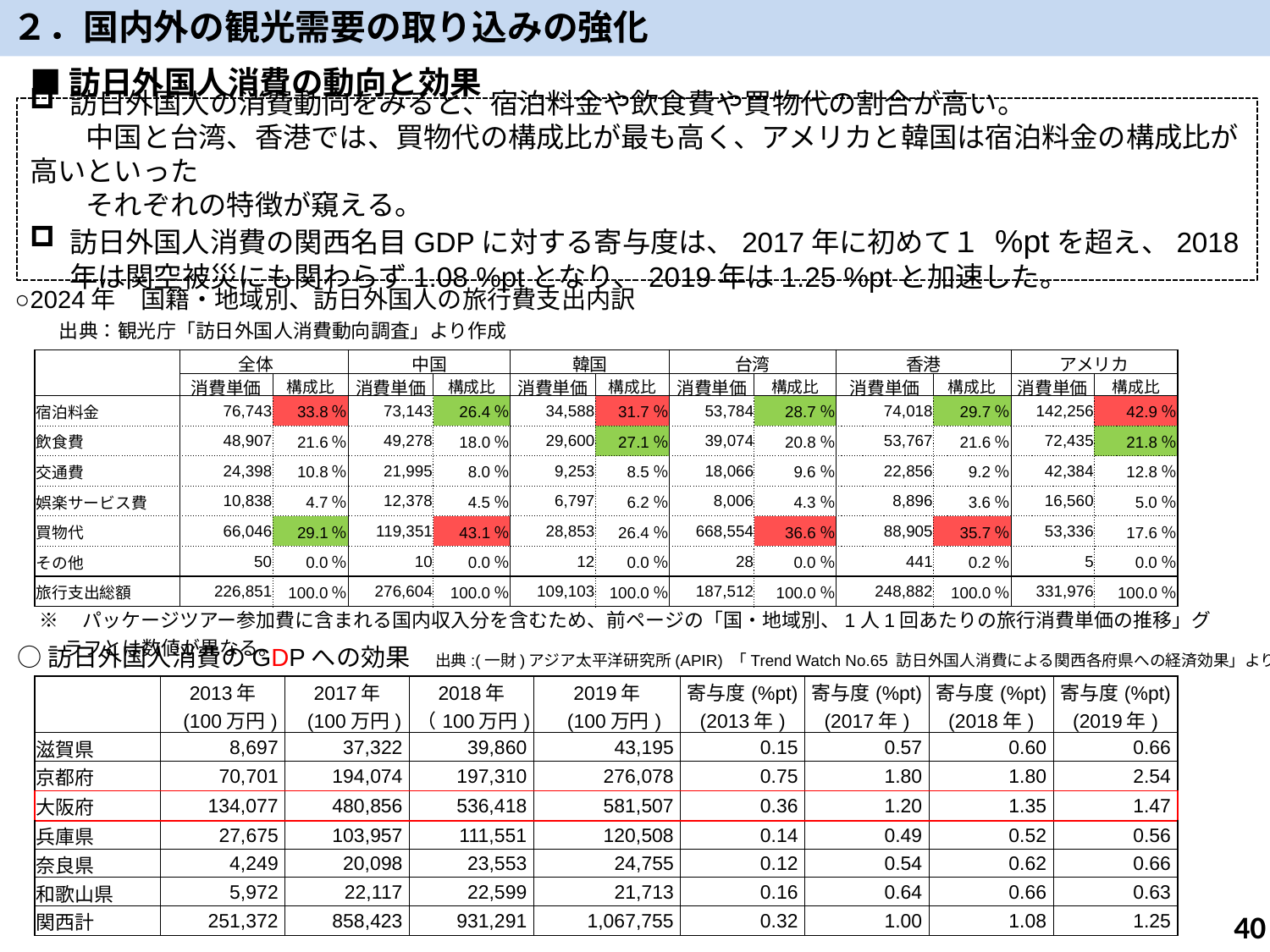

２．国内外の観光需要の取り込みの強化
■訪日外国人消費の動向と効果
訪日外国人の消費動向をみると、宿泊料金や飲食費や買物代の割合が高い。
　　中国と台湾、香港では、買物代の構成比が最も高く、アメリカと韓国は宿泊料金の構成比が高いといった
　　それぞれの特徴が窺える。
訪日外国人消費の関西名目GDPに対する寄与度は、2017年に初めて１ %ptを超え、2018年は関空被災にも関わらず1.08 %ptとなり、2019年は1.25 %ptと加速した。
○2024年　国籍・地域別、訪日外国人の旅行費支出内訳
　　出典：観光庁「訪日外国人消費動向調査」より作成
|  | 全体 |  | 中国 |  | 韓国 |  | 台湾 |  | 香港 |  | アメリカ |  |
| --- | --- | --- | --- | --- | --- | --- | --- | --- | --- | --- | --- | --- |
|  | 消費単価 | 構成比 | 消費単価 | 構成比 | 消費単価 | 構成比 | 消費単価 | 構成比 | 消費単価 | 構成比 | 消費単価 | 構成比 |
| 宿泊料金 | 76,743 | 33.8％ | 73,143 | 26.4％ | 34,588 | 31.7％ | 53,784 | 28.7％ | 74,018 | 29.7％ | 142,256 | 42.9％ |
| 飲食費 | 48,907 | 21.6％ | 49,278 | 18.0％ | 29,600 | 27.1％ | 39,074 | 20.8％ | 53,767 | 21.6％ | 72,435 | 21.8％ |
| 交通費 | 24,398 | 10.8％ | 21,995 | 8.0％ | 9,253 | 8.5％ | 18,066 | 9.6％ | 22,856 | 9.2％ | 42,384 | 12.8％ |
| 娯楽サービス費 | 10,838 | 4.7％ | 12,378 | 4.5％ | 6,797 | 6.2％ | 8,006 | 4.3％ | 8,896 | 3.6％ | 16,560 | 5.0％ |
| 買物代 | 66,046 | 29.1％ | 119,351 | 43.1％ | 28,853 | 26.4％ | 668,554 | 36.6％ | 88,905 | 35.7％ | 53,336 | 17.6％ |
| その他 | 50 | 0.0％ | 10 | 0.0％ | 12 | 0.0％ | 28 | 0.0％ | 441 | 0.2％ | 5 | 0.0％ |
| 旅行支出総額 | 226,851 | 100.0％ | 276,604 | 100.0％ | 109,103 | 100.0％ | 187,512 | 100.0％ | 248,882 | 100.0％ | 331,976 | 100.0％ |
※　パッケージツアー参加費に含まれる国内収入分を含むため、前ページの「国・地域別、1人1回あたりの旅行消費単価の推移」グラフとは数値が異なる。
○訪日外国人消費のGDPへの効果　出典:(一財)アジア太平洋研究所(APIR) 「Trend Watch No.65 訪日外国人消費による関西各府県への経済効果」より作成
|  | 2013年 (100万円) | 2017年 (100万円) | 2018年 （100万円) | 2019年 (100万円) | 寄与度(%pt) (2013年) | 寄与度(%pt) (2017年) | 寄与度(%pt) (2018年) | 寄与度(%pt) (2019年) |
| --- | --- | --- | --- | --- | --- | --- | --- | --- |
| 滋賀県 | 8,697 | 37,322 | 39,860 | 43,195 | 0.15 | 0.57 | 0.60 | 0.66 |
| 京都府 | 70,701 | 194,074 | 197,310 | 276,078 | 0.75 | 1.80 | 1.80 | 2.54 |
| 大阪府 | 134,077 | 480,856 | 536,418 | 581,507 | 0.36 | 1.20 | 1.35 | 1.47 |
| 兵庫県 | 27,675 | 103,957 | 111,551 | 120,508 | 0.14 | 0.49 | 0.52 | 0.56 |
| 奈良県 | 4,249 | 20,098 | 23,553 | 24,755 | 0.12 | 0.54 | 0.62 | 0.66 |
| 和歌山県 | 5,972 | 22,117 | 22,599 | 21,713 | 0.16 | 0.64 | 0.66 | 0.63 |
| 関西計 | 251,372 | 858,423 | 931,291 | 1,067,755 | 0.32 | 1.00 | 1.08 | 1.25 |
40